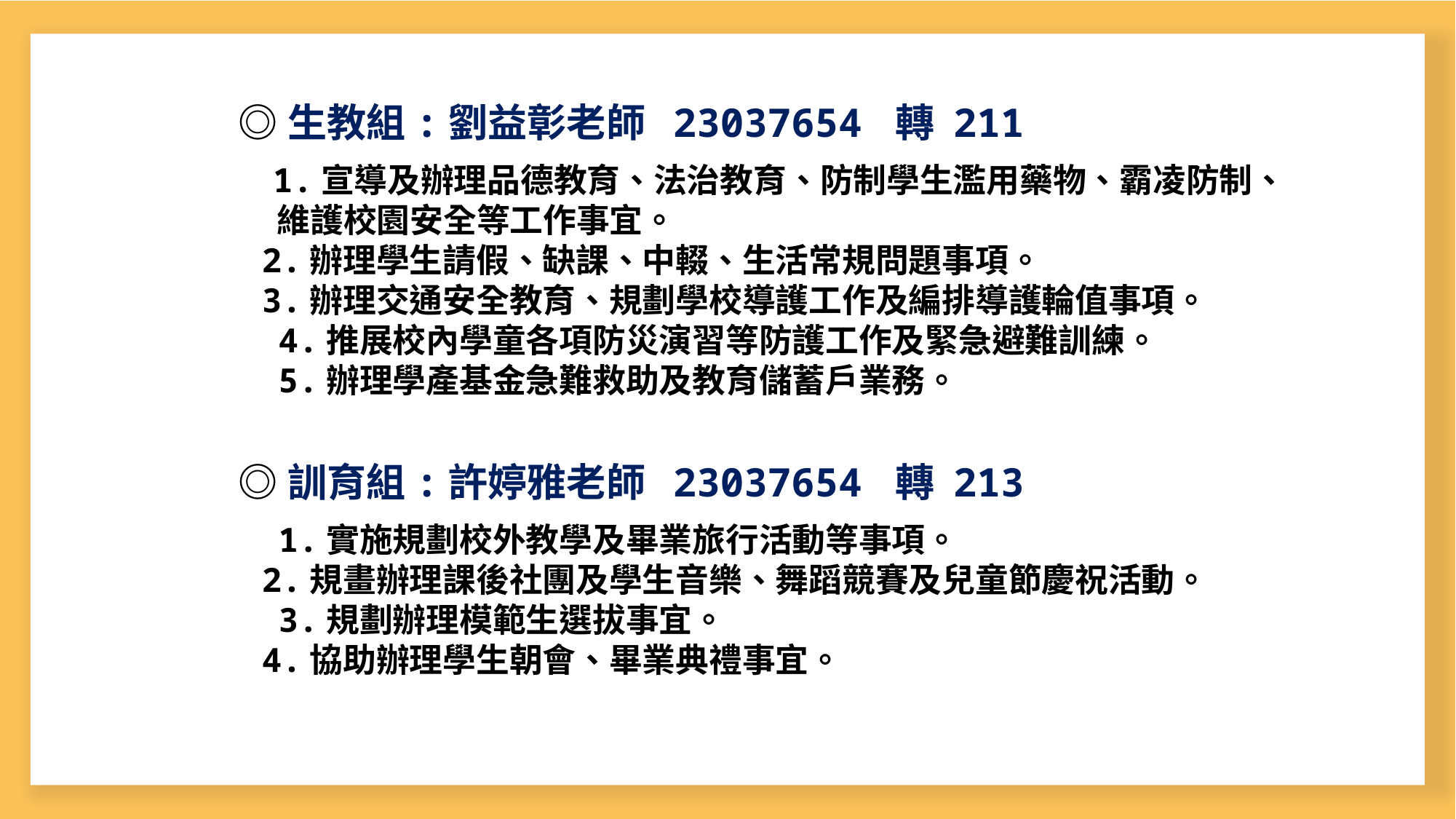

◎生教組:劉益彰老師  23037654 轉 211
  1.宣導及辦理品德教育、法治教育、防制學生濫用藥物、霸凌防制、
    維護校園安全等工作事宜。
  2.辦理學生請假、缺課、中輟、生活常規問題事項。
  3.辦理交通安全教育、規劃學校導護工作及編排導護輪值事項。
  4.推展校內學童各項防災演習等防護工作及緊急避難訓練。
  5.辦理學產基金急難救助及教育儲蓄戶業務。

◎訓育組:許婷雅老師  23037654 轉 213
  1.實施規劃校外教學及畢業旅行活動等事項。
  2.規畫辦理課後社團及學生音樂、舞蹈競賽及兒童節慶祝活動。
  3.規劃辦理模範生選拔事宜。
  4.協助辦理學生朝會、畢業典禮事宜。